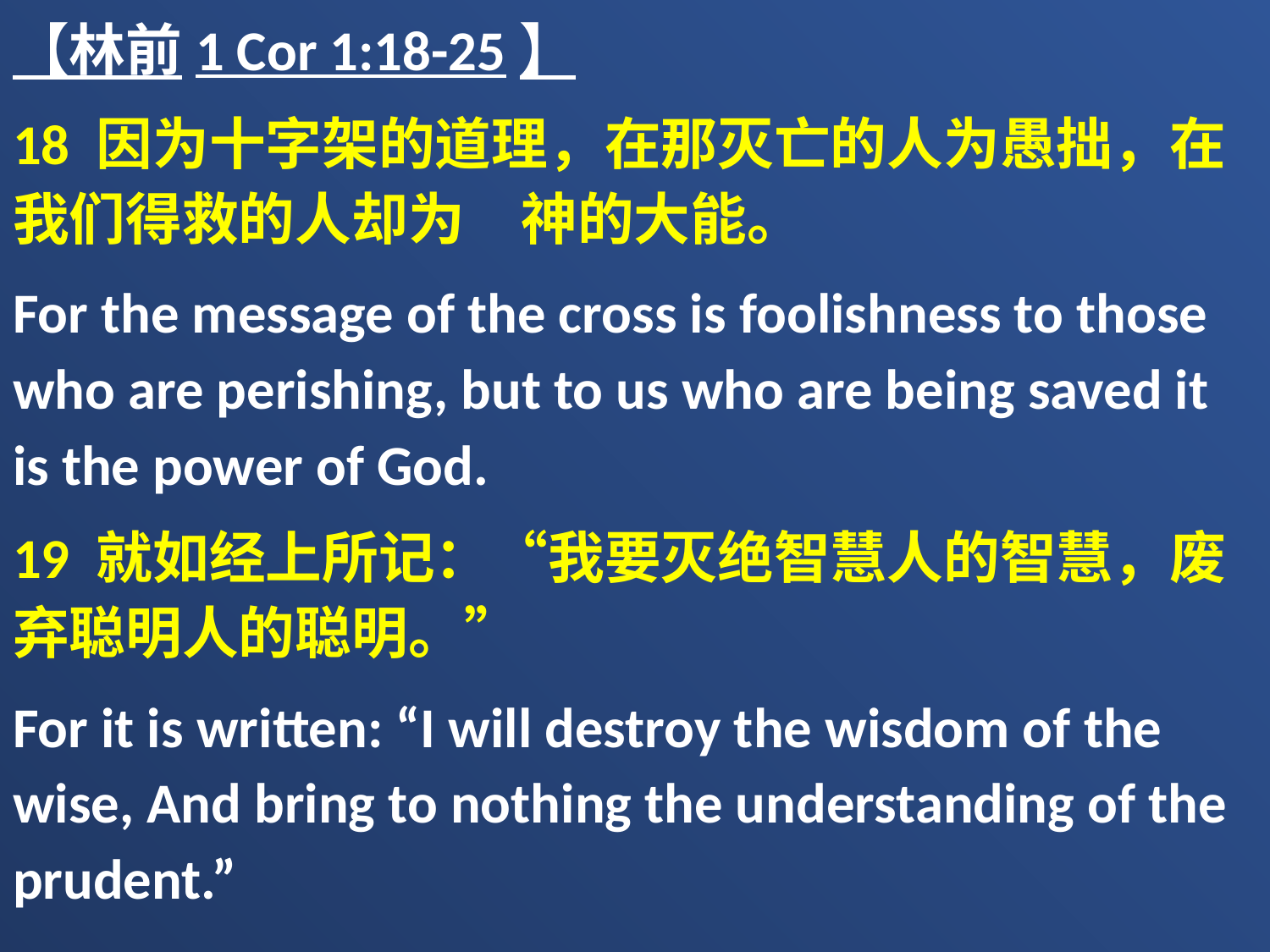

【林前1 Cor 1:18-25】
18 因为十字架的道理，在那灭亡的人为愚拙，在我们得救的人却为　神的大能。
For the message of the cross is foolishness to those who are perishing, but to us who are being saved it is the power of God.
19 就如经上所记：“我要灭绝智慧人的智慧，废弃聪明人的聪明。”
For it is written: “I will destroy the wisdom of the wise, And bring to nothing the understanding of the prudent.”